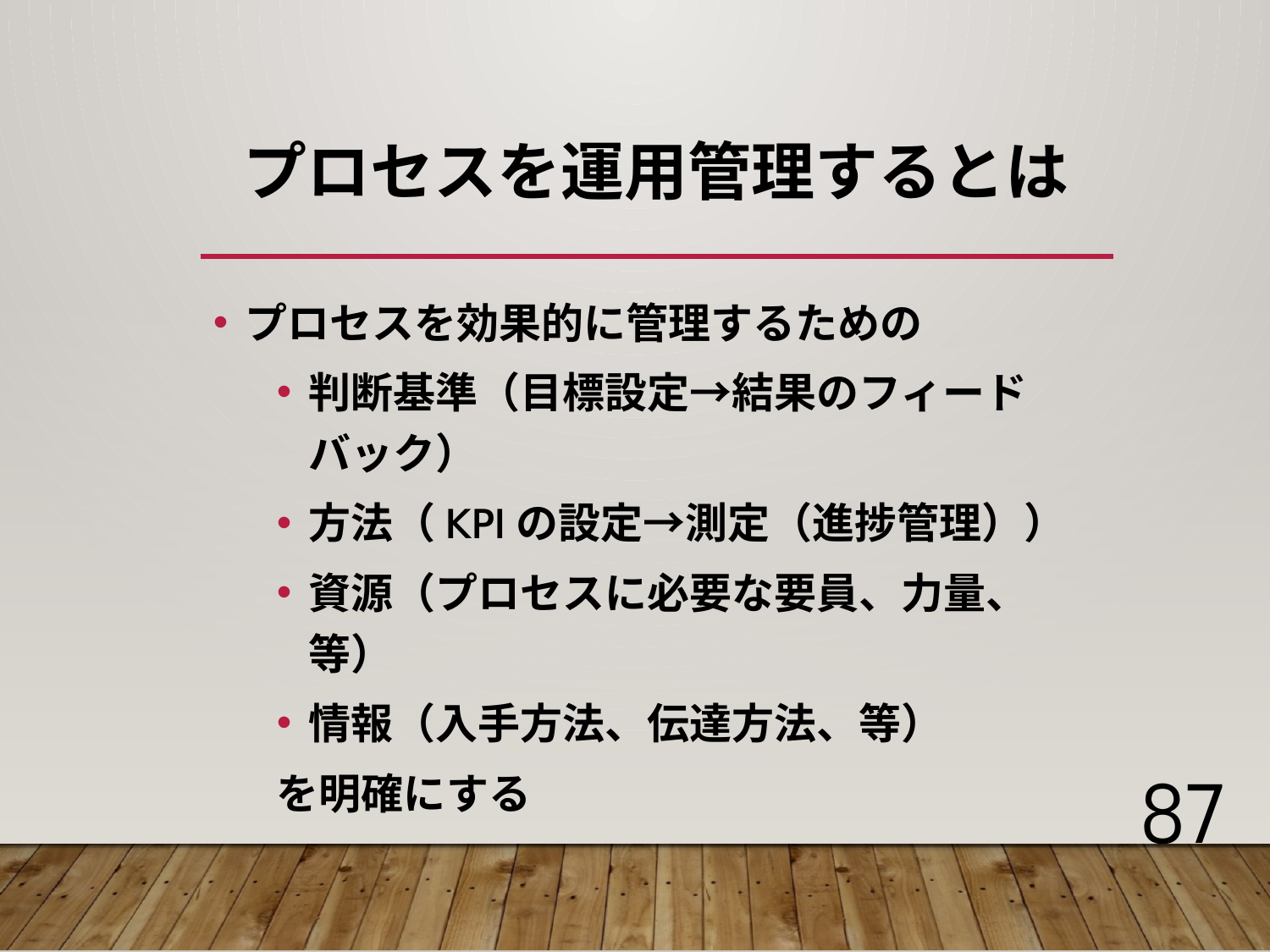

# プロセスを運用管理するとは
プロセスを効果的に管理するための
判断基準（目標設定→結果のフィードバック）
方法（KPIの設定→測定（進捗管理））
資源（プロセスに必要な要員、力量、等）
情報（入手方法、伝達方法、等）
を明確にする
87